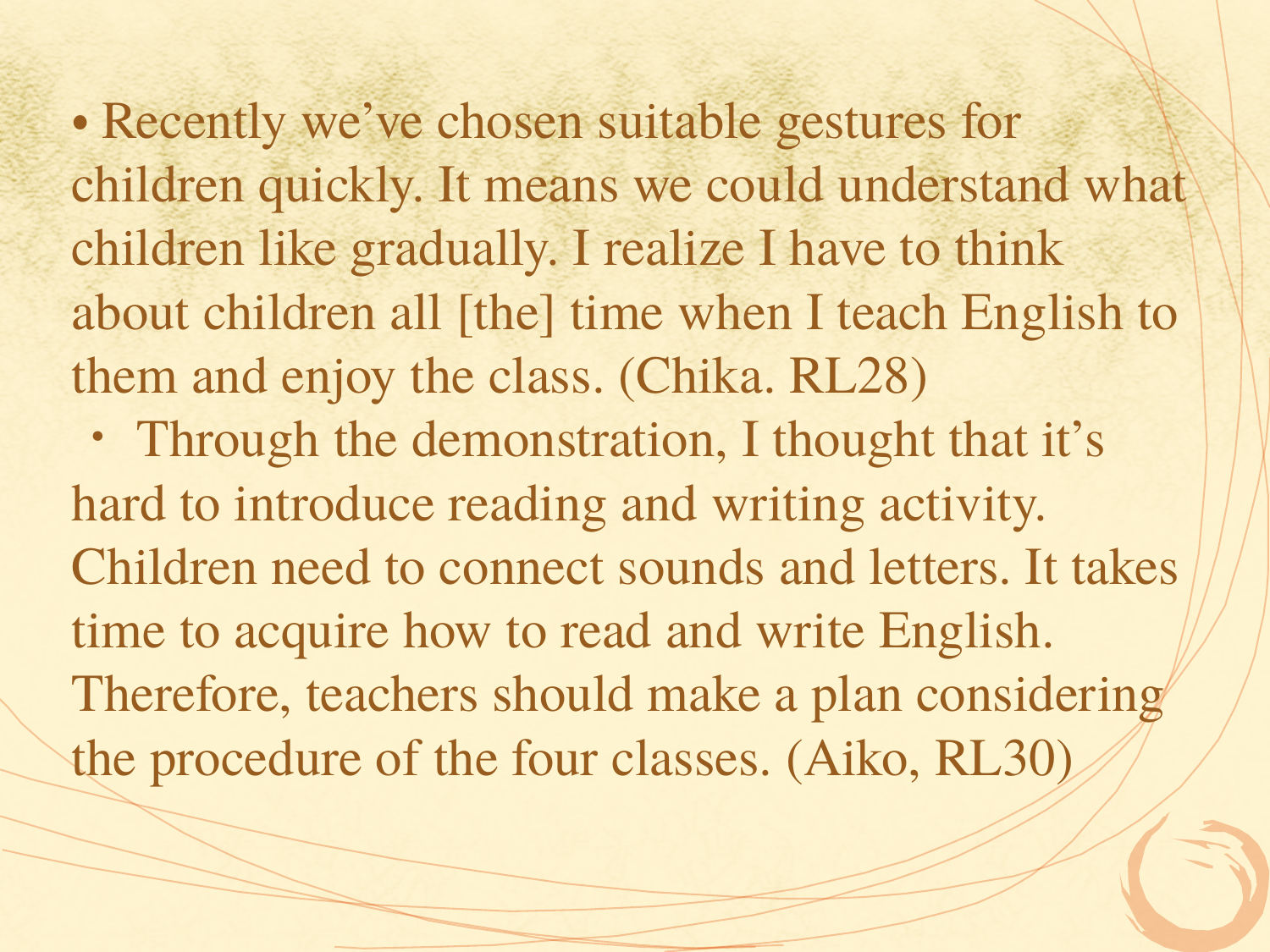

・Recently we’ve chosen suitable gestures for children quickly. It means we could understand what children like gradually. I realize I have to think about children all [the] time when I teach English to them and enjoy the class. (Chika. RL28)
・Through the demonstration, I thought that it’s hard to introduce reading and writing activity. Children need to connect sounds and letters. It takes time to acquire how to read and write English. Therefore, teachers should make a plan considering the procedure of the four classes. (Aiko, RL30)